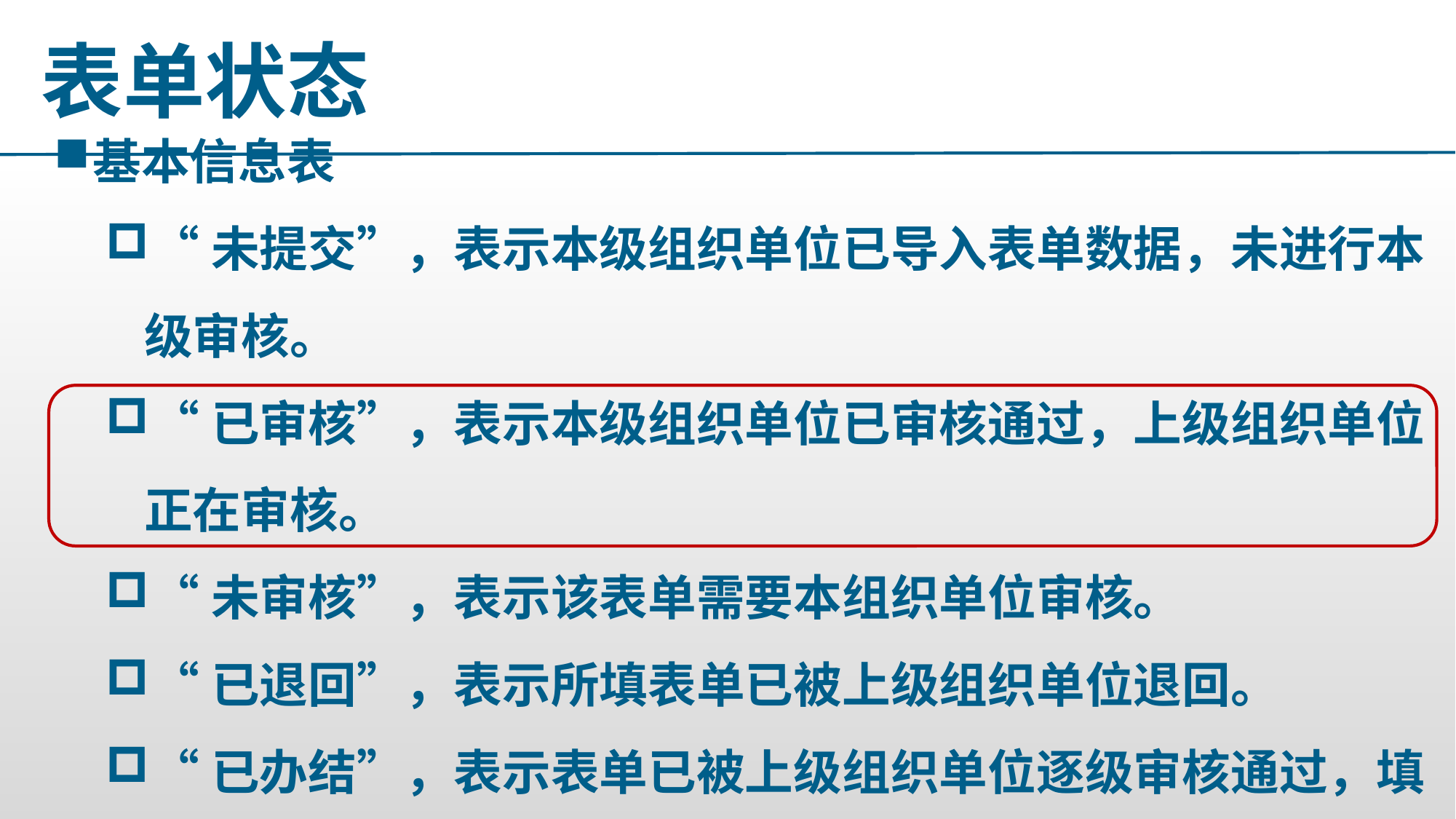

表单状态

基本信息表
“未提交”，表示本级组织单位已导入表单数据，未进行本级审核。
“已审核”，表示本级组织单位已审核通过，上级组织单位正在审核。
“未审核”，表示该表单需要本组织单位审核。
“已退回”，表示所填表单已被上级组织单位退回。
“已办结”，表示表单已被上级组织单位逐级审核通过，填报完成。